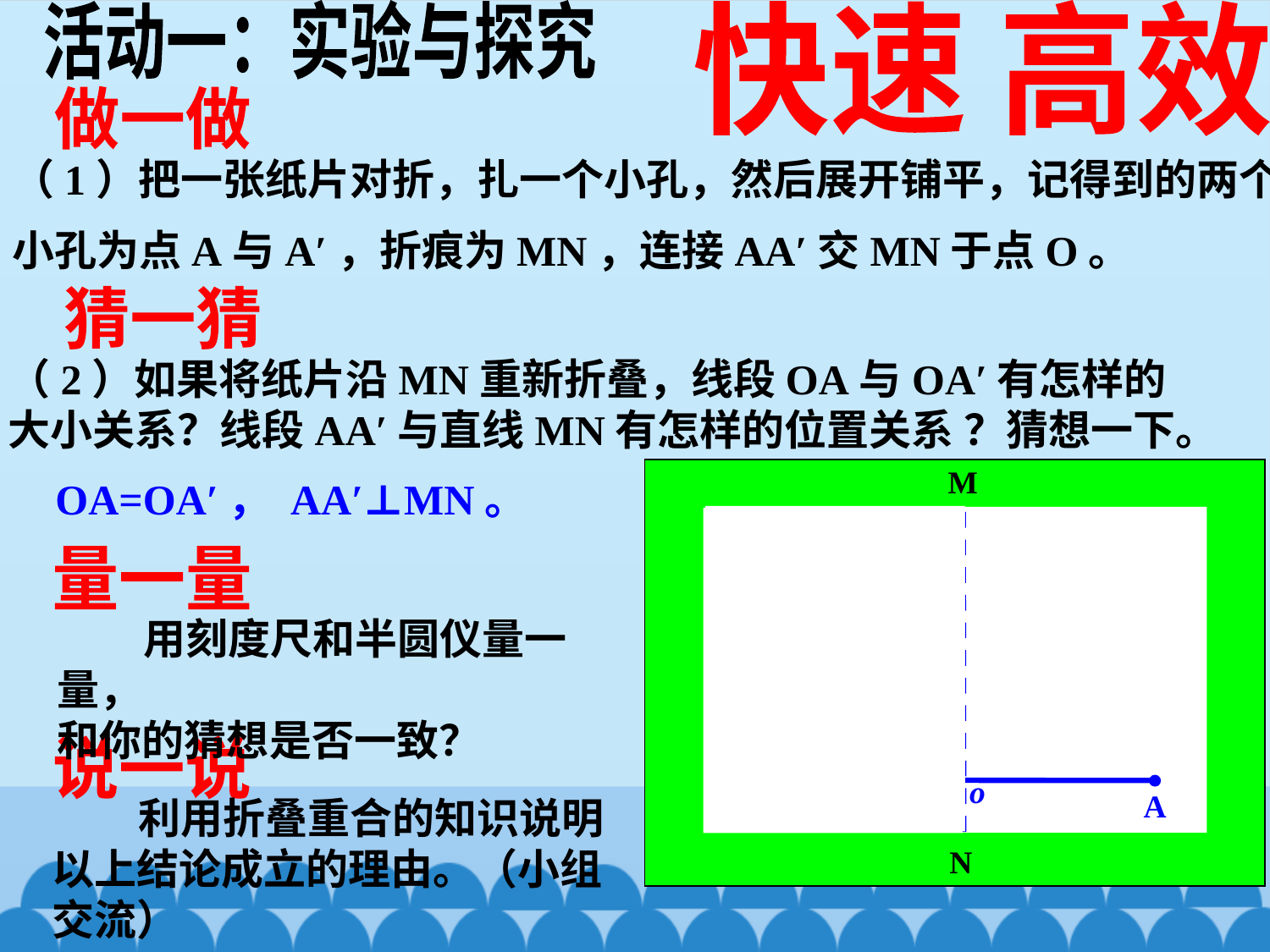

活动一：实验与探究
快速 高效
做一做
（1）把一张纸片对折，扎一个小孔，然后展开铺平，记得到的两个
小孔为点A与A′，折痕为MN，连接AA′交MN于点O。
猜一猜
（2）如果将纸片沿MN重新折叠，线段OA与OA′有怎样的
大小关系？线段AA′与直线MN有怎样的位置关系 ？猜想一下。
M
N

OA=OA′， AA′⊥MN。

量一量
        用刻度尺和半圆仪量一量，
和你的猜想是否一致？
说一说
o

A′

A
        利用折叠重合的知识说明以上结论成立的理由。（小组交流）